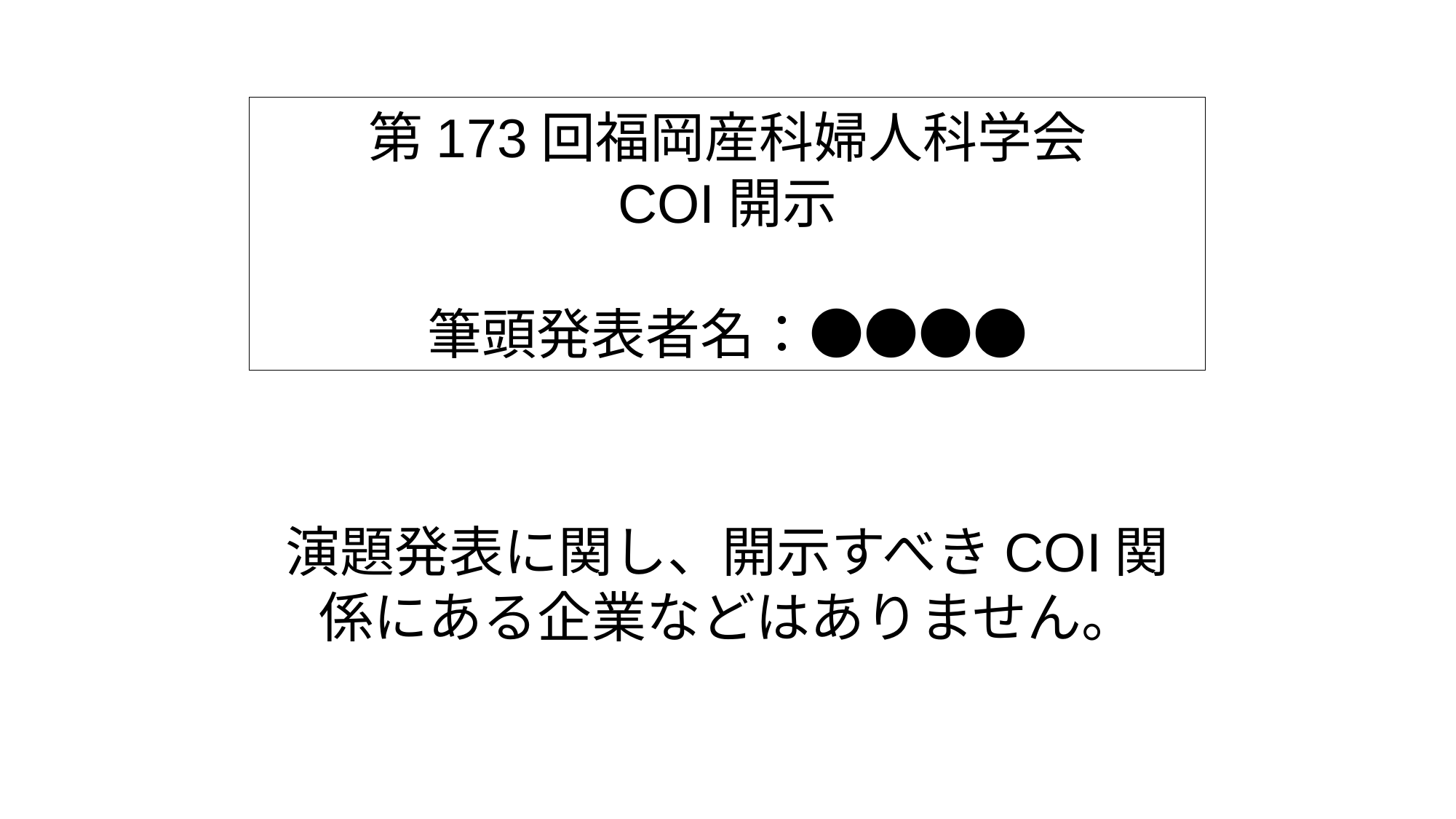

第173回福岡産科婦人科学会
COI開示

筆頭発表者名：●●●●

演題発表に関し、開示すべきCOI関係にある企業などはありません。